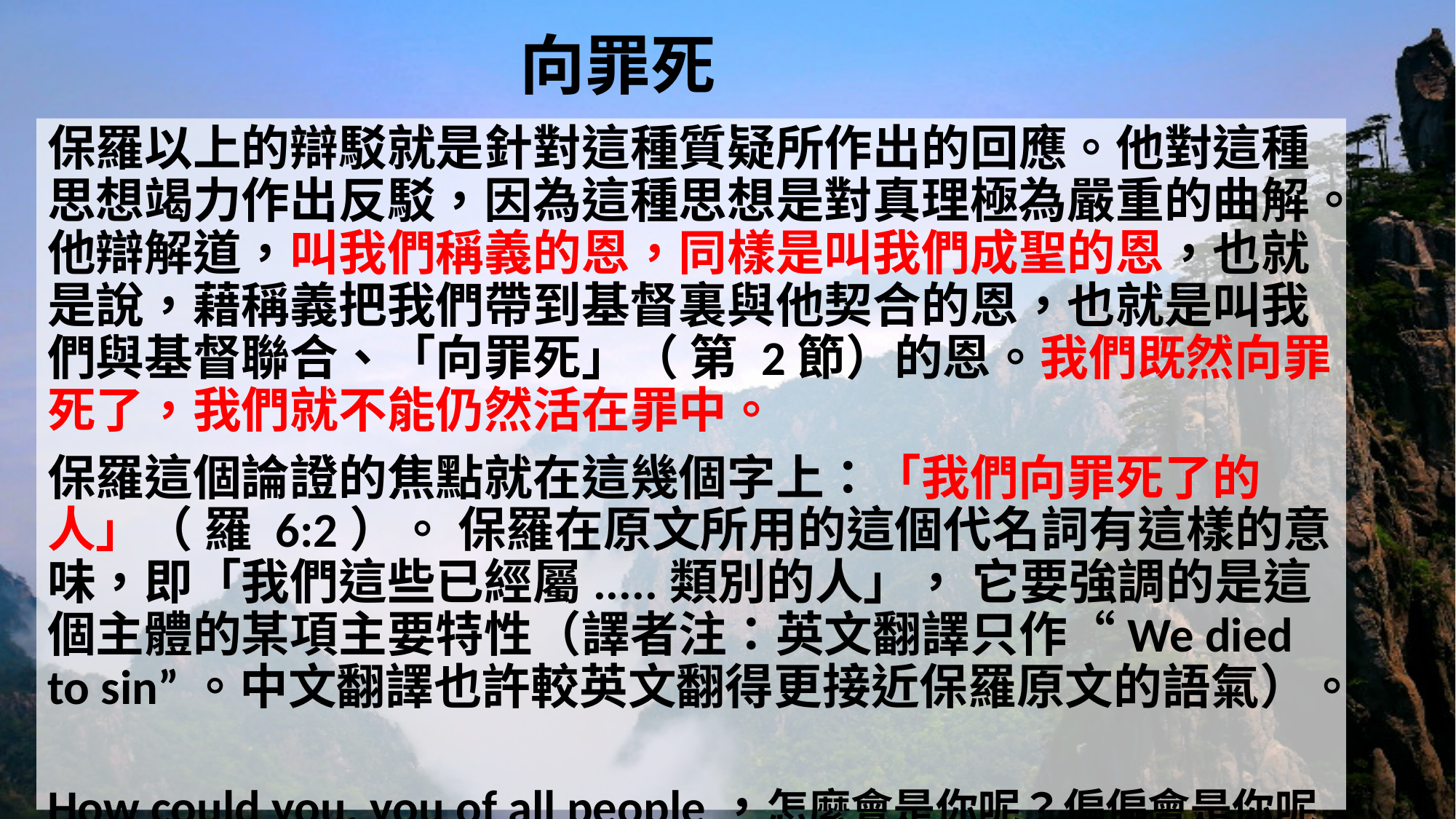

# 向罪死
保羅以上的辯駁就是針對這種質疑所作出的回應。他對這種思想竭力作出反駁，因為這種思想是對真理極為嚴重的曲解。他辯解道，叫我們稱義的恩，同樣是叫我們成聖的恩，也就是說，藉稱義把我們帶到基督裏與他契合的恩，也就是叫我們與基督聯合、「向罪死」（ 第 2節）的恩。我們既然向罪死了，我們就不能仍然活在罪中。
保羅這個論證的焦點就在這幾個字上：「我們向罪死了的人」（ 羅 6:2）。 保羅在原文所用的這個代名詞有這樣的意味，即「我們這些已經屬.....類別的人」， 它要強調的是這個主體的某項主要特性（譯者注：英文翻譯只作“We died to sin”。中文翻譯也許較英文翻得更接近保羅原文的語氣）。
How could you, you of all people，怎麼會是你呢？偏偏會是你呢